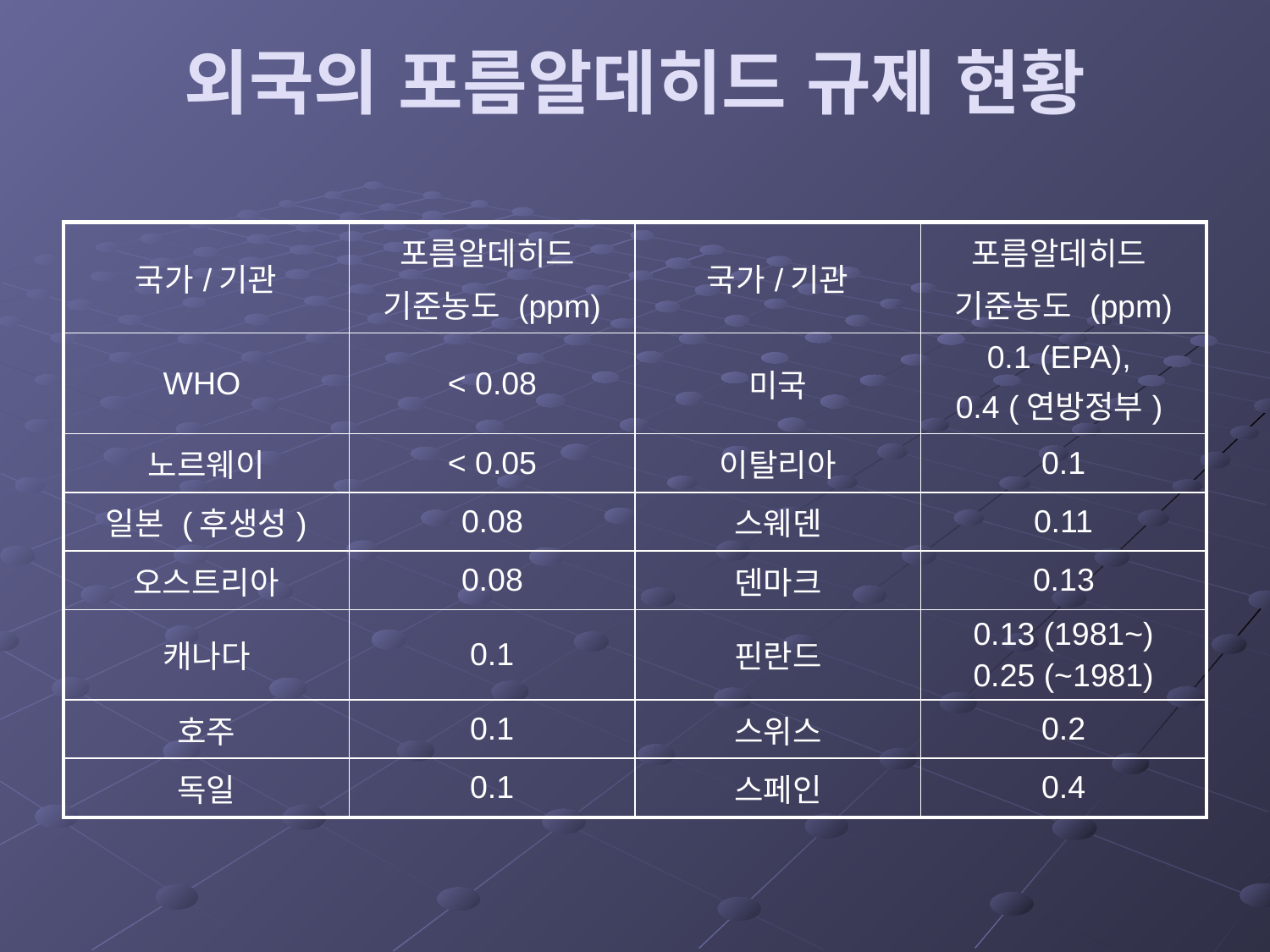

# 외국의 포름알데히드 규제 현황
| 국가/기관 | 포름알데히드 기준농도 (ppm) | 국가/기관 | 포름알데히드 기준농도 (ppm) |
| --- | --- | --- | --- |
| WHO | < 0.08 | 미국 | 0.1 (EPA), 0.4 (연방정부) |
| 노르웨이 | < 0.05 | 이탈리아 | 0.1 |
| 일본 (후생성) | 0.08 | 스웨덴 | 0.11 |
| 오스트리아 | 0.08 | 덴마크 | 0.13 |
| 캐나다 | 0.1 | 핀란드 | 0.13 (1981~) 0.25 (~1981) |
| 호주 | 0.1 | 스위스 | 0.2 |
| 독일 | 0.1 | 스페인 | 0.4 |